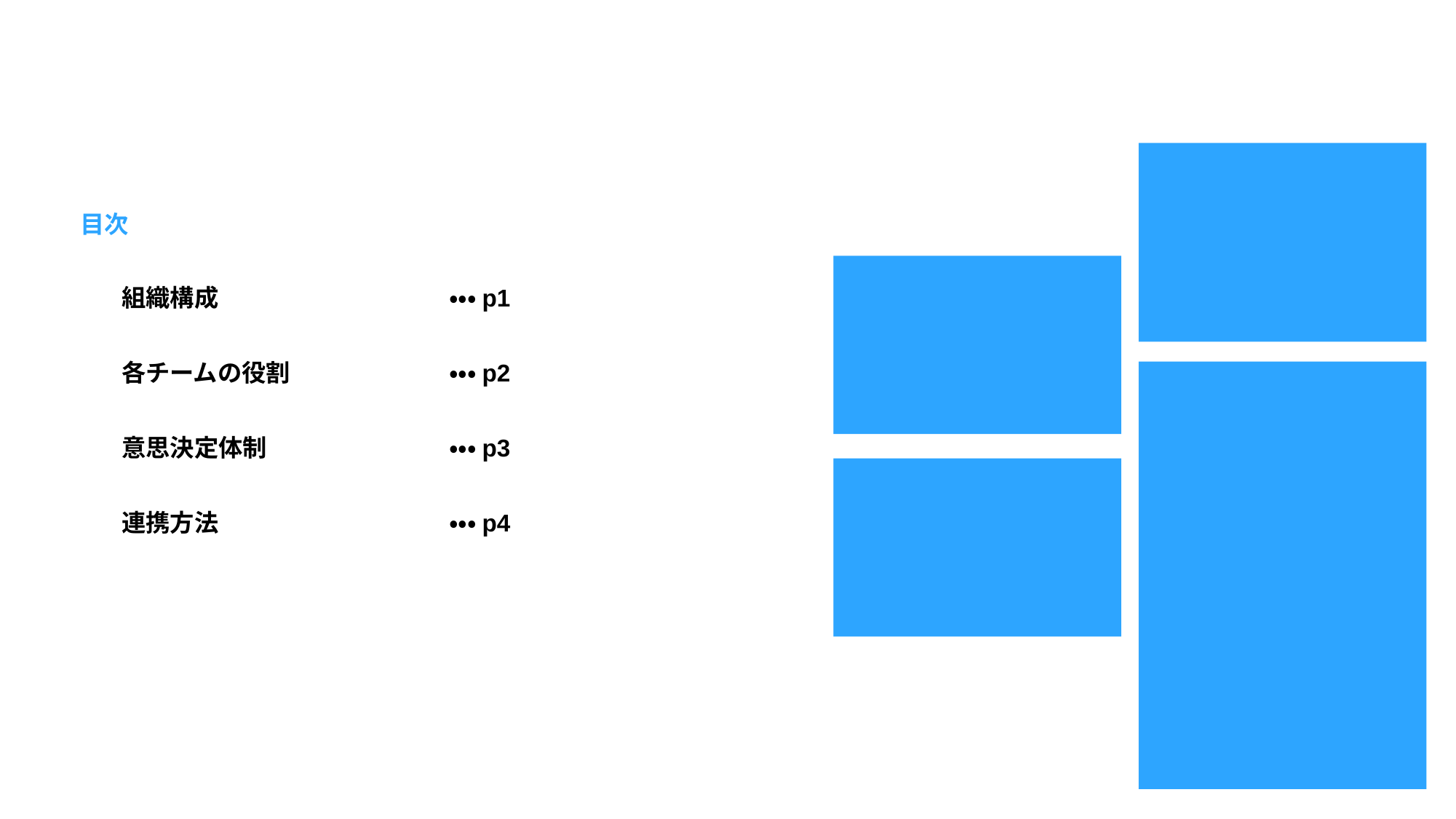

目次
組織構成			・・・p1
各チームの役割		・・・p2
意思決定体制		・・・p3
連携方法			・・・p4